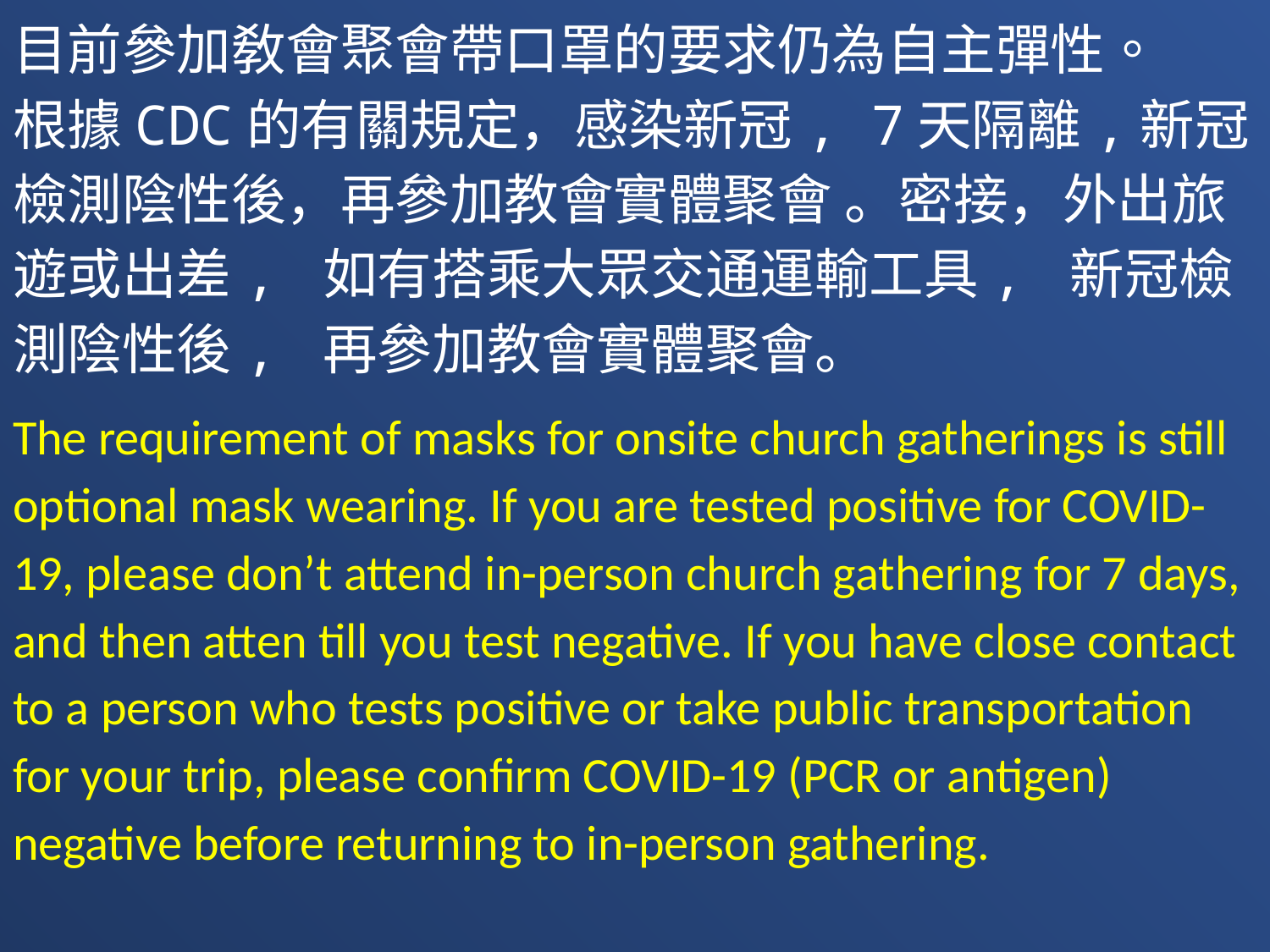

目前參加敎會聚會帶口罩的要求仍為自主彈性。
根據CDC的有關規定，感染新冠, 7天隔離,新冠檢測陰性後，再參加教會實體聚會 。密接，外出旅遊或出差, 如有搭乘大眾交通運輸工具, 新冠檢測陰性後, 再參加教會實體聚會。
The requirement of masks for onsite church gatherings is still optional mask wearing. If you are tested positive for COVID-19, please don’t attend in-person church gathering for 7 days, and then atten till you test negative. If you have close contact to a person who tests positive or take public transportation for your trip, please confirm COVID-19 (PCR or antigen) negative before returning to in-person gathering.